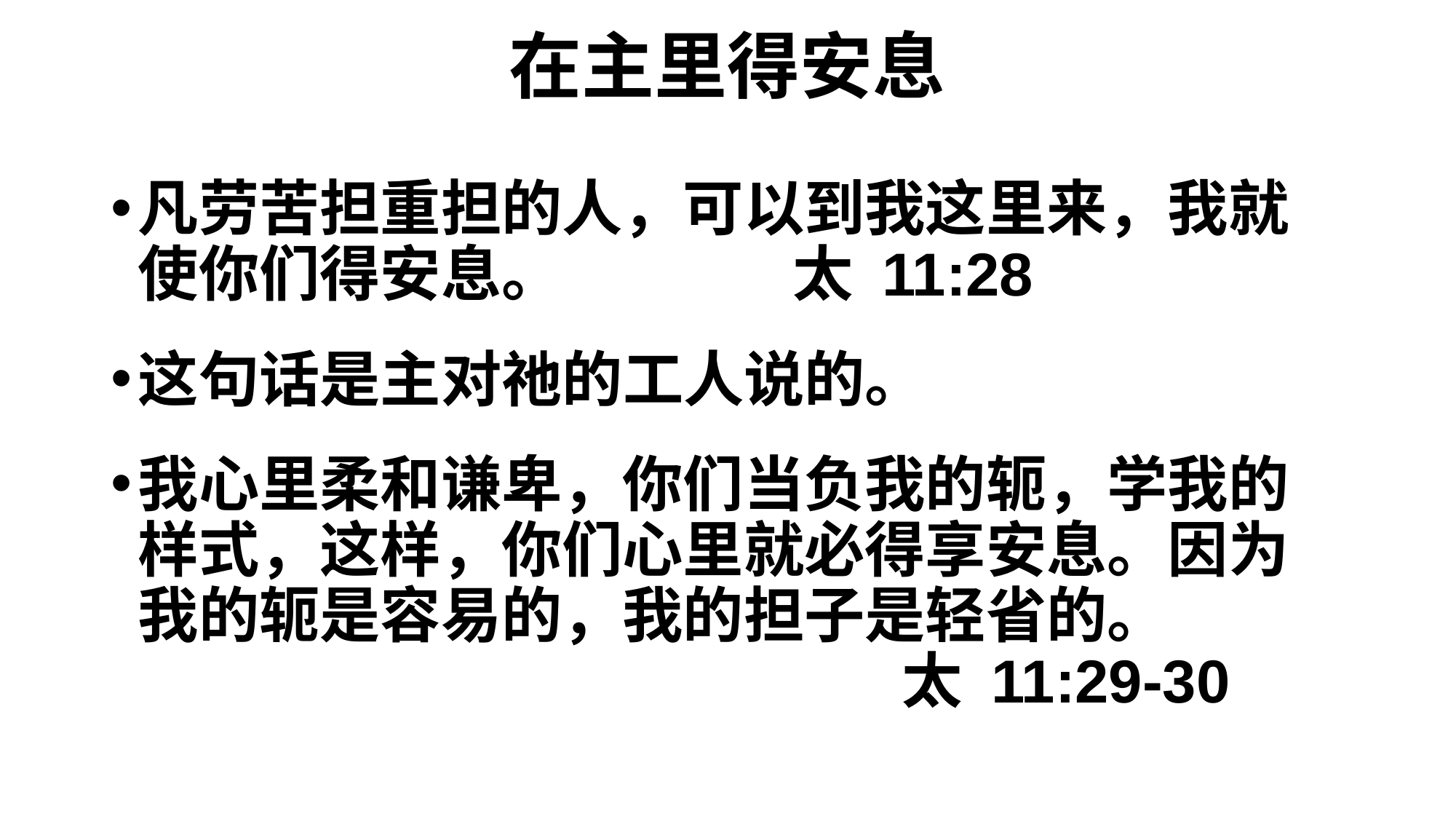

# 在主里得安息
凡劳苦担重担的人，可以到我这里来，我就使你们得安息。			太 11:28
这句话是主对祂的工人说的。
我心里柔和谦卑，你们当负我的轭，学我的样式，这样，你们心里就必得享安息。因为我的轭是容易的，我的担子是轻省的。 								太 11:29-30